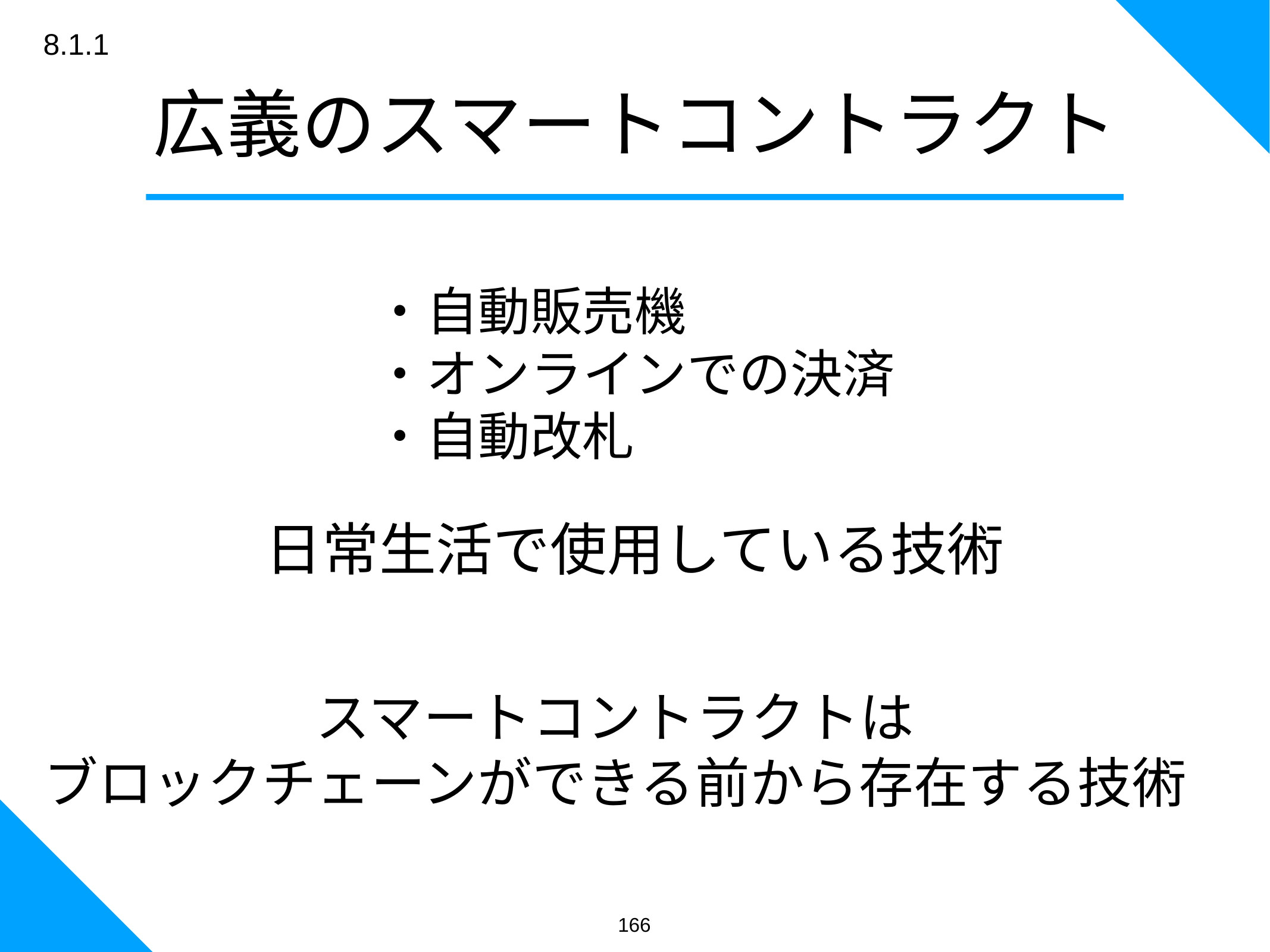

8.1.1
広義のスマートコントラクト
・自動販売機
・オンラインでの決済
・自動改札
日常生活で使用している技術
スマートコントラクトは
ブロックチェーンができる前から存在する技術
166